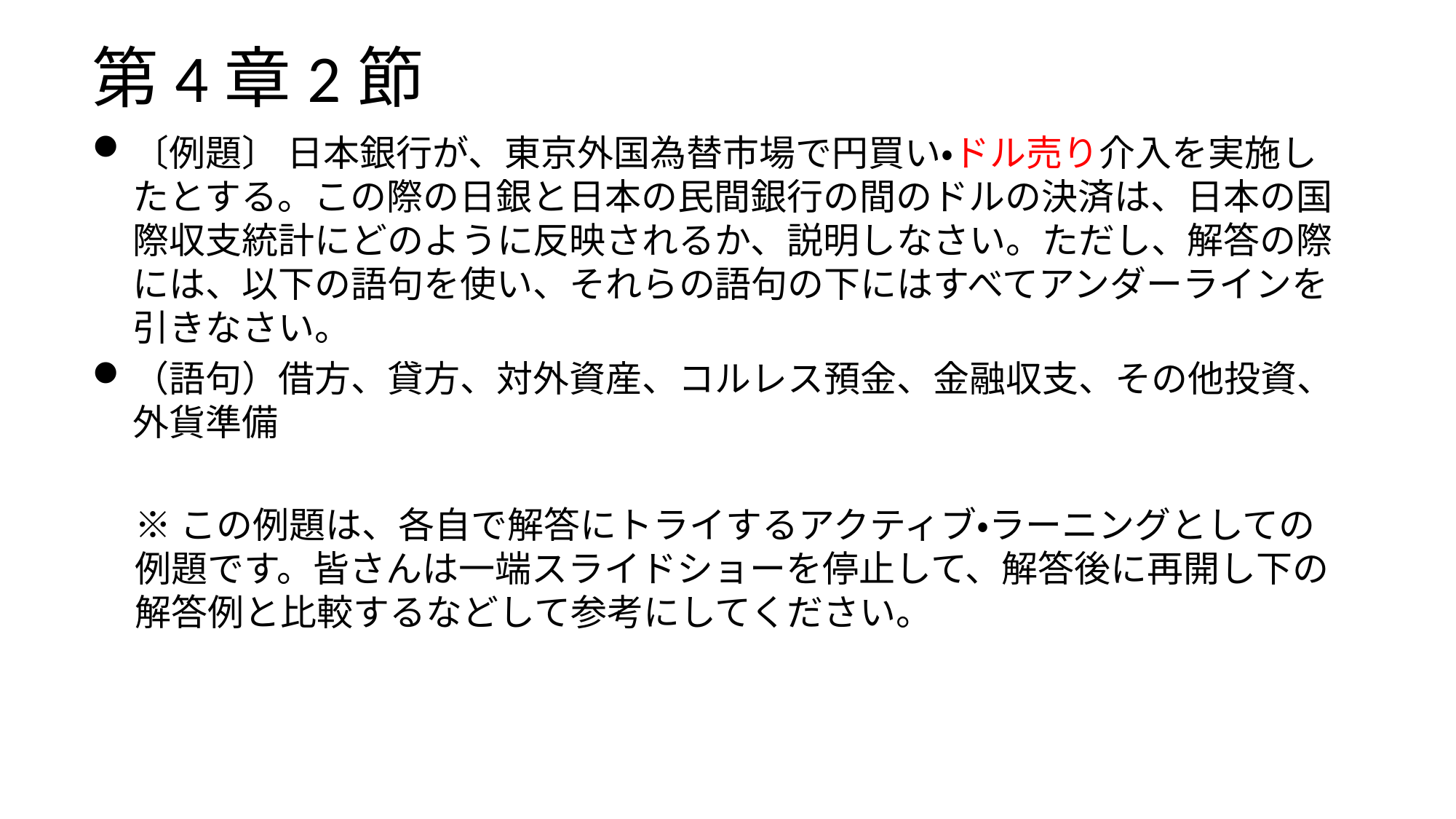

# 第4章2節
〔例題〕 日本銀行が、東京外国為替市場で円買い・ドル売り介入を実施したとする。この際の日銀と日本の民間銀行の間のドルの決済は、日本の国際収支統計にどのように反映されるか、説明しなさい。ただし、解答の際には、以下の語句を使い、それらの語句の下にはすべてアンダーラインを引きなさい。
（語句）借方、貸方、対外資産、コルレス預金、金融収支、その他投資、外貨準備

※この例題は、各自で解答にトライするアクティブ・ラーニングとしての例題です。皆さんは一端スライドショーを停止して、解答後に再開し下の解答例と比較するなどして参考にしてください。